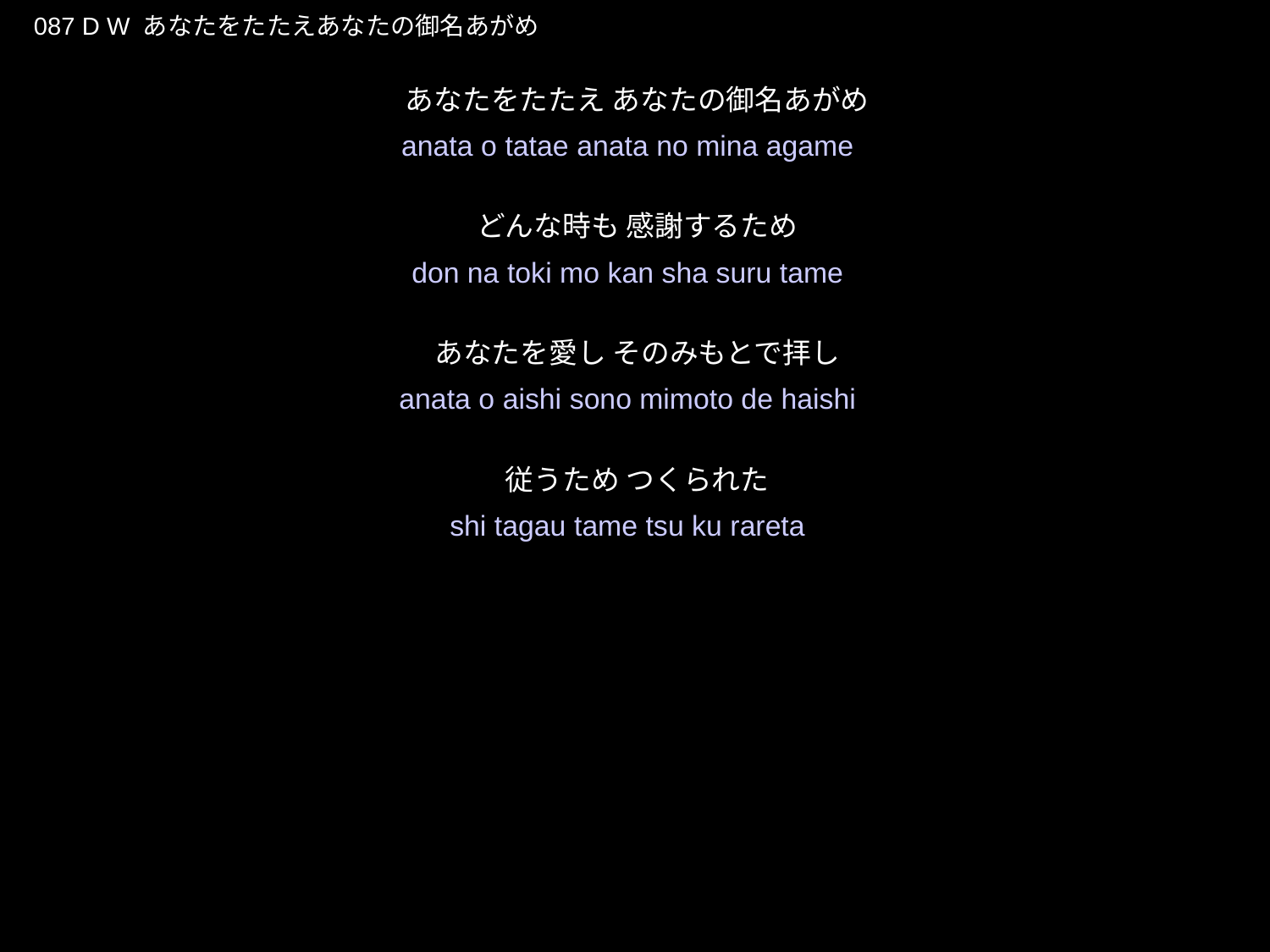

あなたをたたえあなたのみなあがめ
★W
087 D W あなたをたたえあなたの御名あがめ
あなたをたたえ あなたの御名あがめ
どんな時も 感謝するため
あなたを愛し そのみもとで拝し
従うため つくられた
★３
anata o tatae anata no mina agame
don na toki mo kan sha suru tame
anata o aishi sono mimoto de haishi
shi tagau tame tsu ku rareta